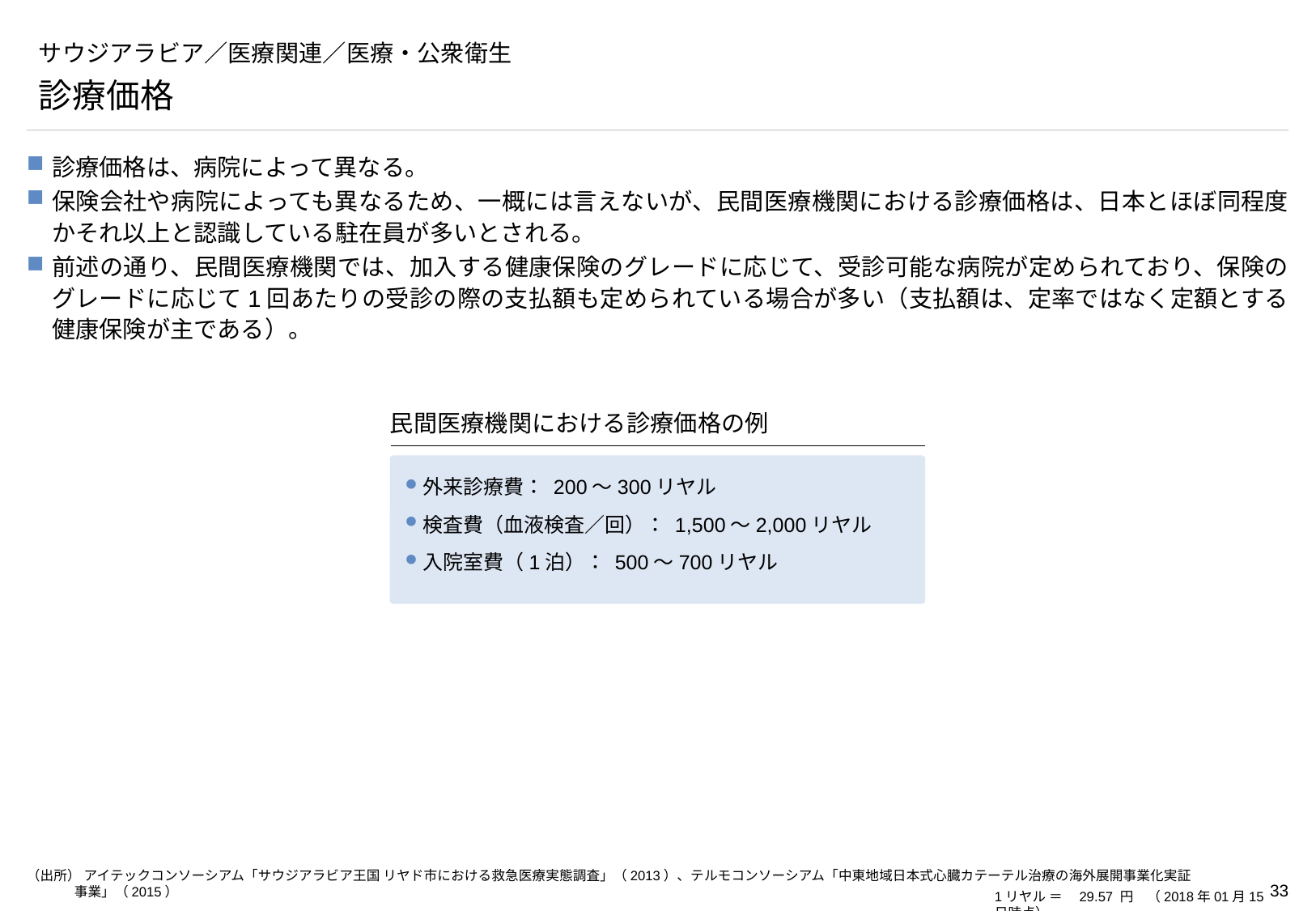

# サウジアラビア／医療関連／医療・公衆衛生
診療価格
診療価格は、病院によって異なる。
保険会社や病院によっても異なるため、一概には言えないが、民間医療機関における診療価格は、日本とほぼ同程度かそれ以上と認識している駐在員が多いとされる。
前述の通り、民間医療機関では、加入する健康保険のグレードに応じて、受診可能な病院が定められており、保険のグレードに応じて1回あたりの受診の際の支払額も定められている場合が多い（支払額は、定率ではなく定額とする健康保険が主である）。
民間医療機関における診療価格の例
外来診療費： 200～300リヤル
検査費（血液検査／回）： 1,500～2,000リヤル
入院室費（1泊）： 500～700リヤル
（出所） アイテックコンソーシアム「サウジアラビア王国 リヤド市における救急医療実態調査」（2013）、テルモコンソーシアム「中東地域日本式心臓カテーテル治療の海外展開事業化実証事業」（2015）
1リヤル ＝　29.57 円　（2018年01月15日時点）